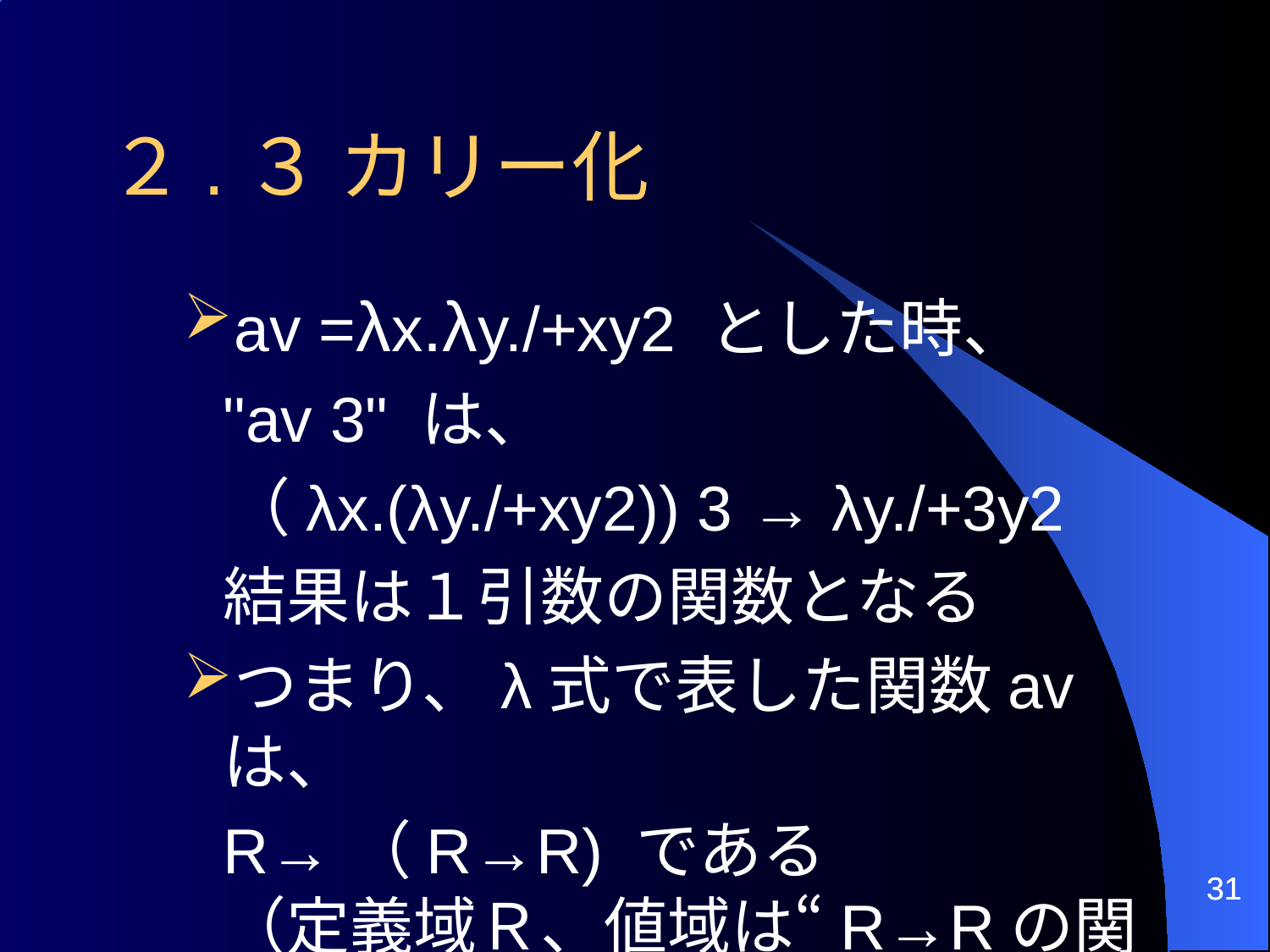

２.３ カリー化
av =λx.λy./+xy2 とした時、
	"av 3" は、
  （λx.(λy./+xy2)) 3 → λy./+3y2
	結果は１引数の関数となる
つまり、λ式で表した関数avは、
	R→（R→R) である
（定義域Ｒ、値域は“R→Rの関数”）
31
31